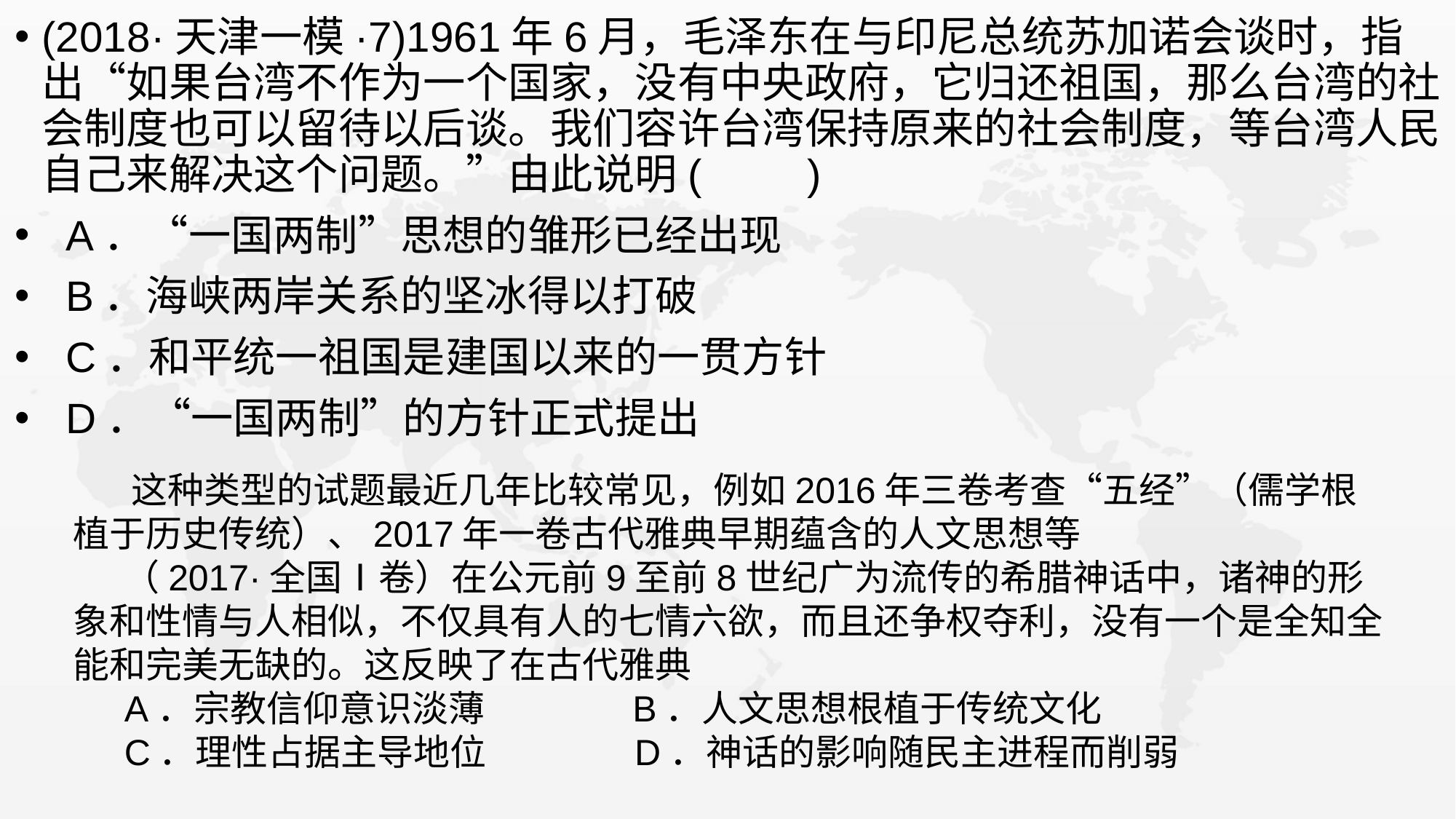

(2018·天津一模·7)1961年6月，毛泽东在与印尼总统苏加诺会谈时，指出“如果台湾不作为一个国家，没有中央政府，它归还祖国，那么台湾的社会制度也可以留待以后谈。我们容许台湾保持原来的社会制度，等台湾人民自己来解决这个问题。”由此说明(　　)
  A．“一国两制”思想的雏形已经出现
  B．海峡两岸关系的坚冰得以打破
  C．和平统一祖国是建国以来的一贯方针
  D．“一国两制”的方针正式提出
       这种类型的试题最近几年比较常见，例如2016年三卷考查“五经”（儒学根植于历史传统）、2017年一卷古代雅典早期蕴含的人文思想等
     （2017·全国Ⅰ卷）在公元前9至前8世纪广为流传的希腊神话中，诸神的形象和性情与人相似，不仅具有人的七情六欲，而且还争权夺利，没有一个是全知全能和完美无缺的。这反映了在古代雅典
     A．宗教信仰意识淡薄                 B．人文思想根植于传统文化
     C．理性占据主导地位                 D．神话的影响随民主进程而削弱